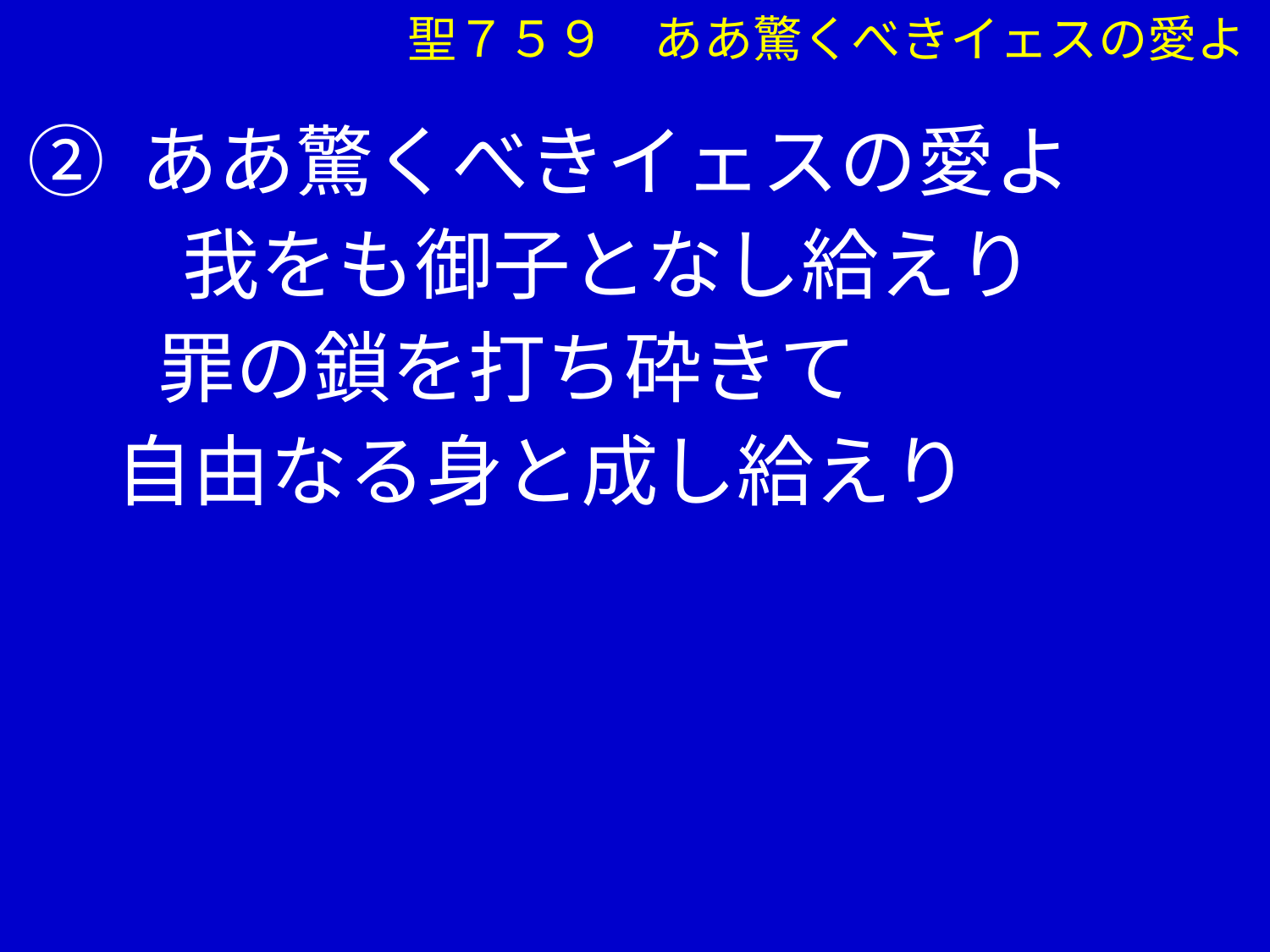

聖７５９　ああ驚くべきイェスの愛よ
② ああ驚くべきイェスの愛よ
　　我をも御子となし給えり
  　罪の鎖を打ち砕きて
    自由なる身と成し給えり